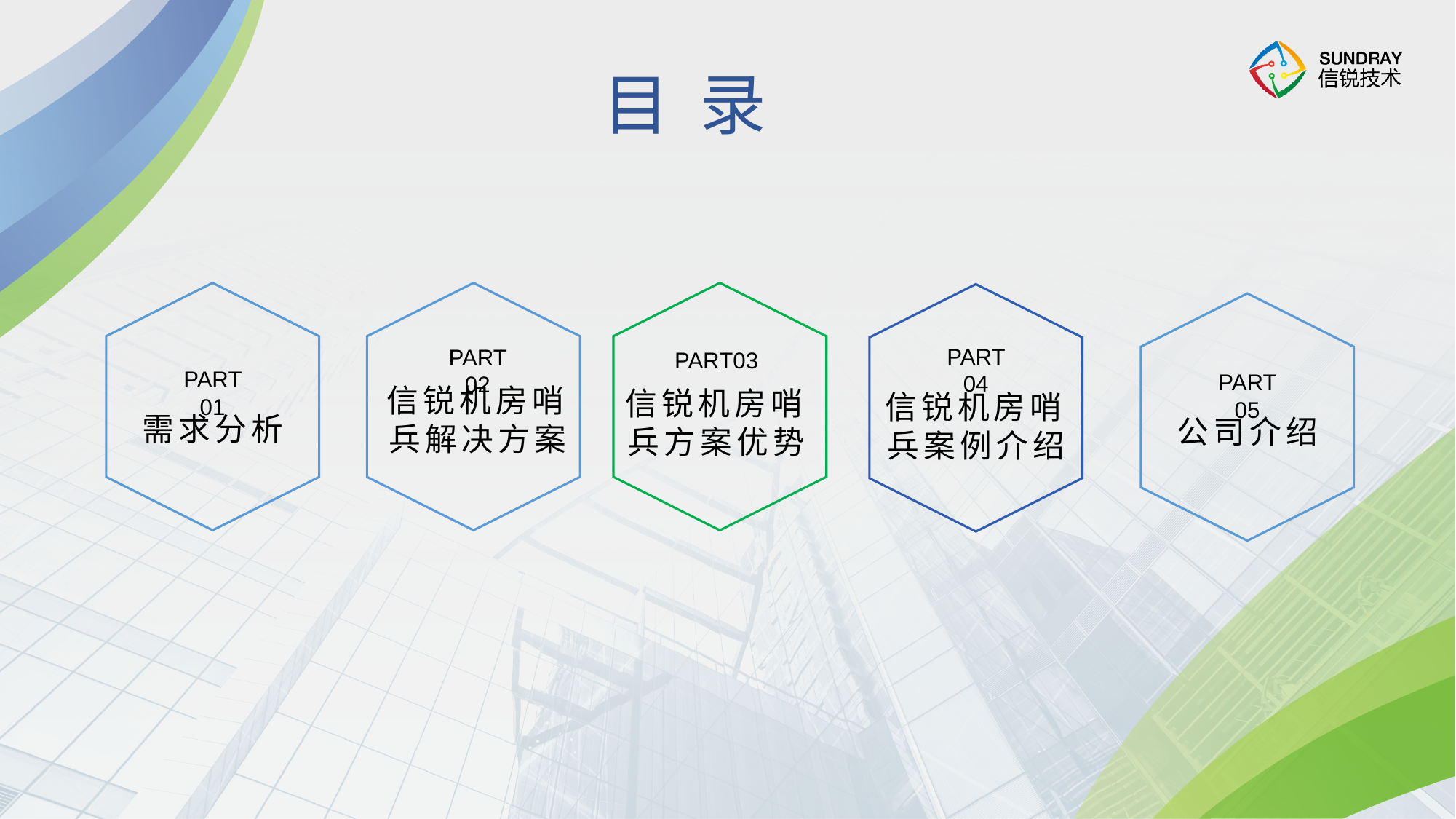

# 目  录

PART 04
信锐机房哨兵案例介绍
PART 02
信锐机房哨兵解决方案
PART03
信锐机房哨兵方案优势
PART 01
需求分析
PART 05
公司介绍